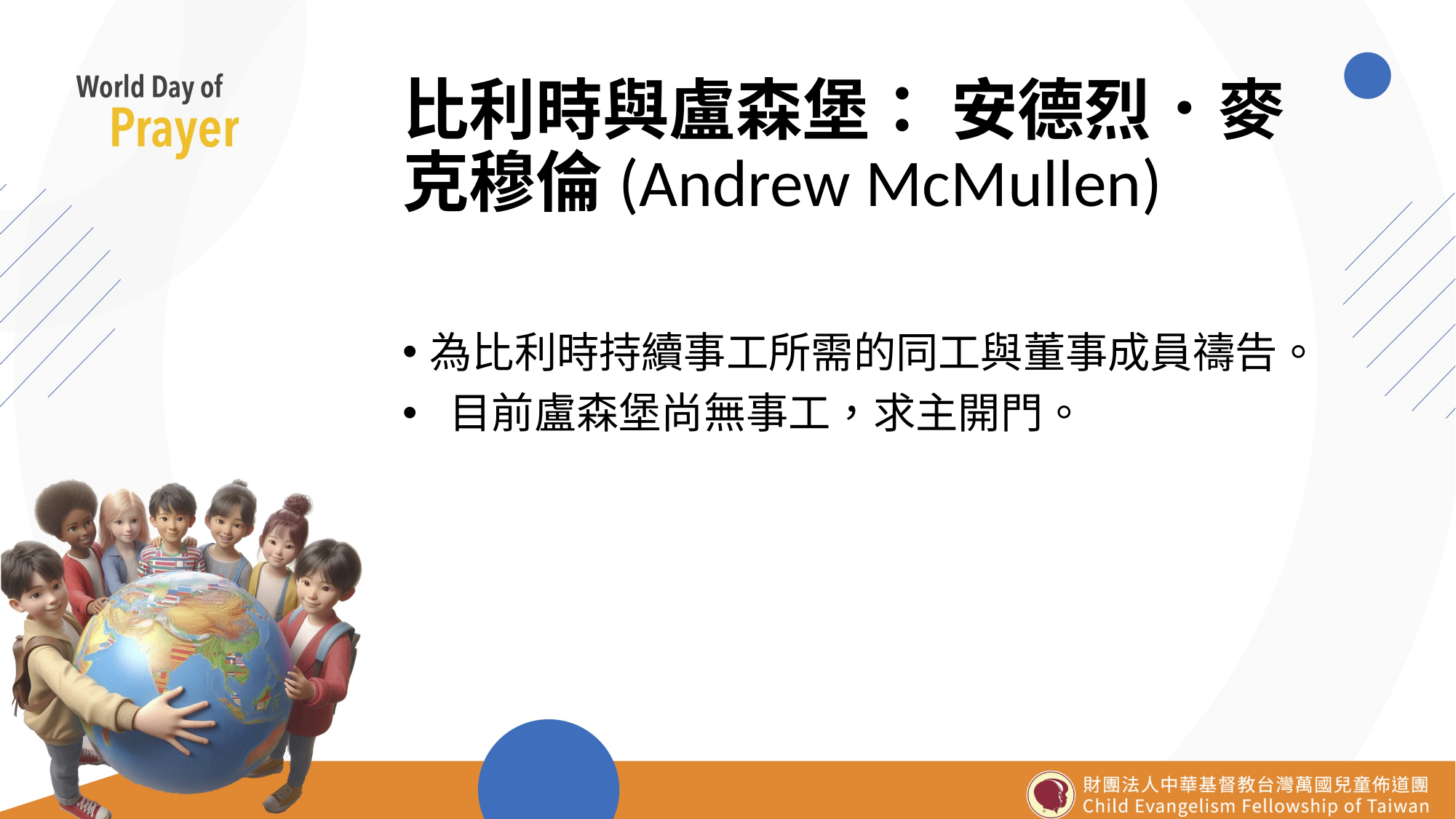

# 比利時與盧森堡： 安德烈．麥克穆倫(Andrew McMullen)
為比利時持續事工所需的同工與董事成員禱告。
 目前盧森堡尚無事工，求主開門。